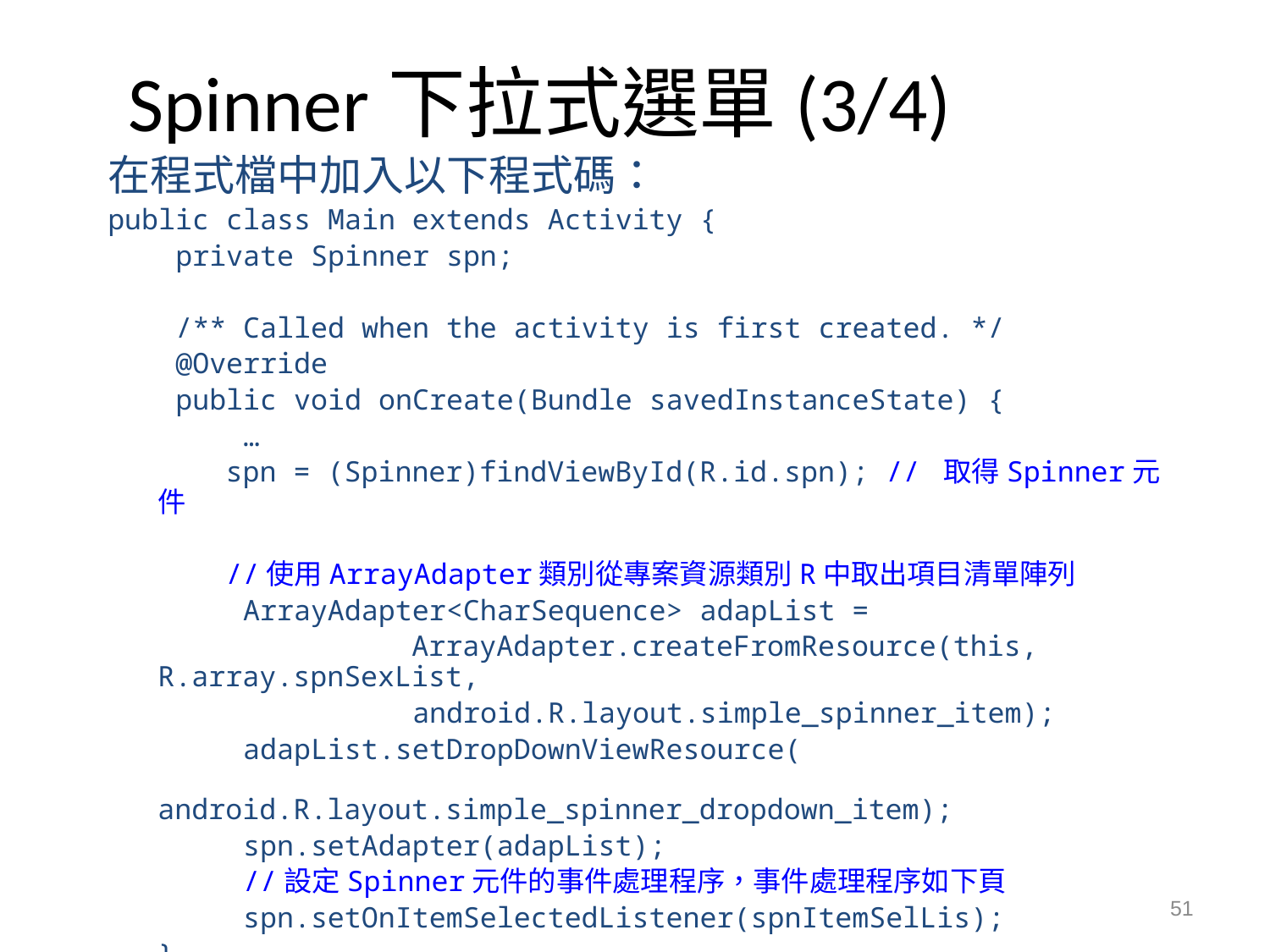

# Spinner下拉式選單(3/4)
在程式檔中加入以下程式碼：
public class Main extends Activity {
    private Spinner spn;

    /** Called when the activity is first created. */
    @Override
    public void onCreate(Bundle savedInstanceState) {
        …
	    spn = (Spinner)findViewById(R.id.spn); // 取得Spinner元件

	    //使用ArrayAdapter類別從專案資源類別R中取出項目清單陣列
        ArrayAdapter<CharSequence> adapList =
			ArrayAdapter.createFromResource(this, R.array.spnSexList,
                  android.R.layout.simple_spinner_item);
        adapList.setDropDownViewResource(    					android.R.layout.simple_spinner_dropdown_item);
        spn.setAdapter(adapList);
        //設定Spinner元件的事件處理程序，事件處理程序如下頁
        spn.setOnItemSelectedListener(spnItemSelLis);
	}
51